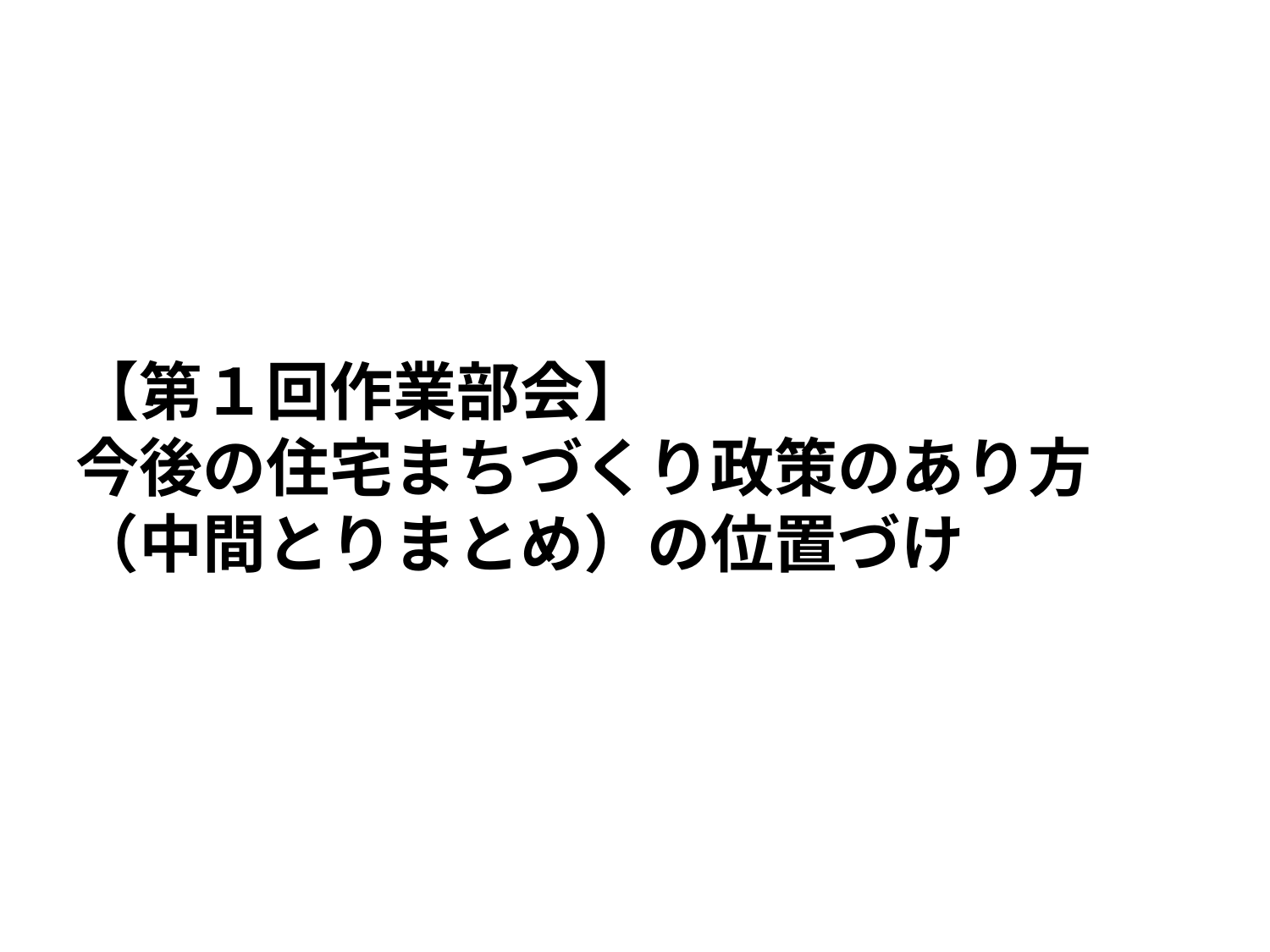

【第１回作業部会】
今後の住宅まちづくり政策のあり方
（中間とりまとめ）の位置づけ